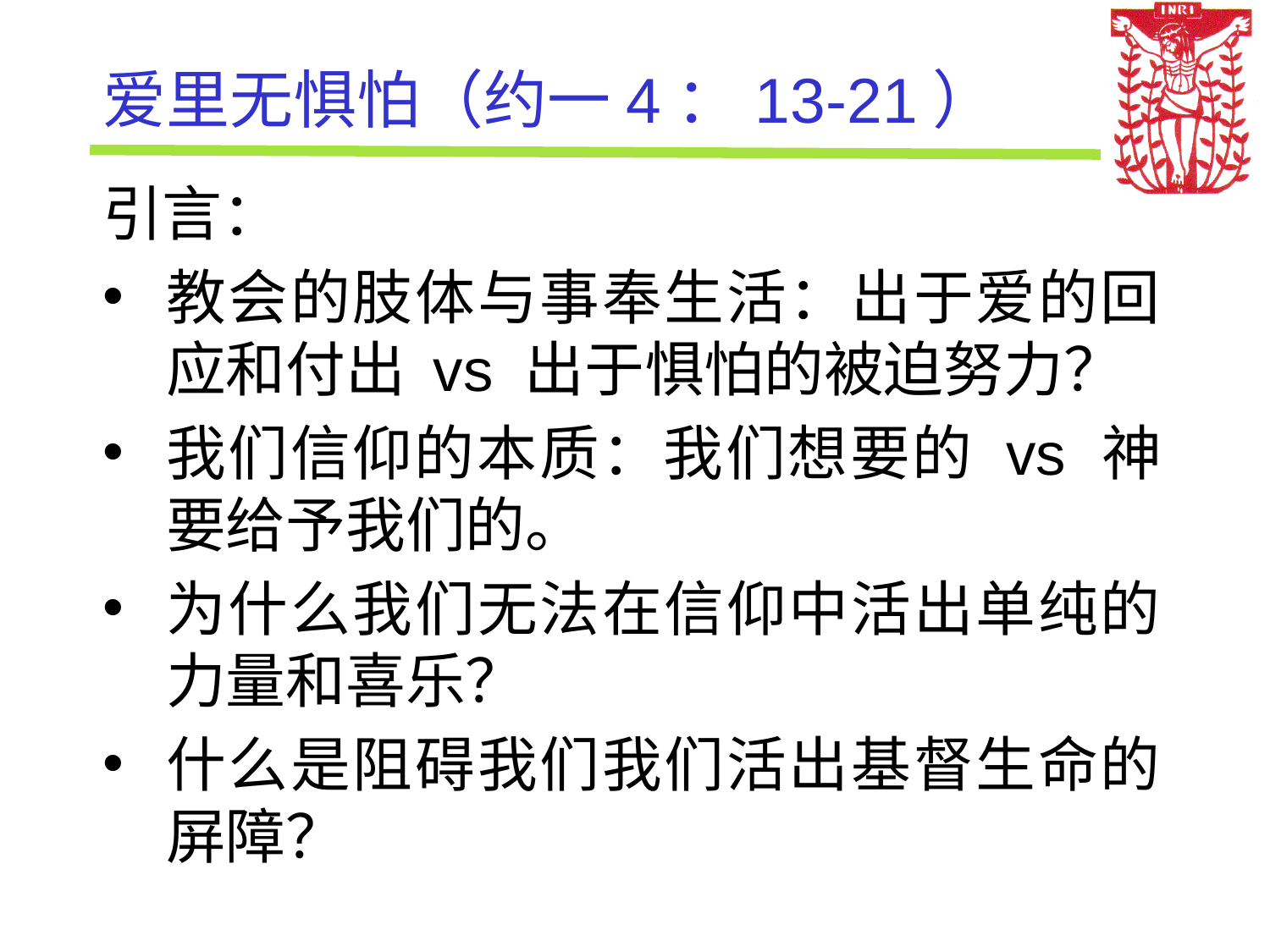

# 爱里无惧怕（约一4：13-21）
引言：
教会的肢体与事奉生活：出于爱的回应和付出 vs 出于惧怕的被迫努力？
我们信仰的本质：我们想要的 vs 神要给予我们的。
为什么我们无法在信仰中活出单纯的力量和喜乐？
什么是阻碍我们我们活出基督生命的屏障？